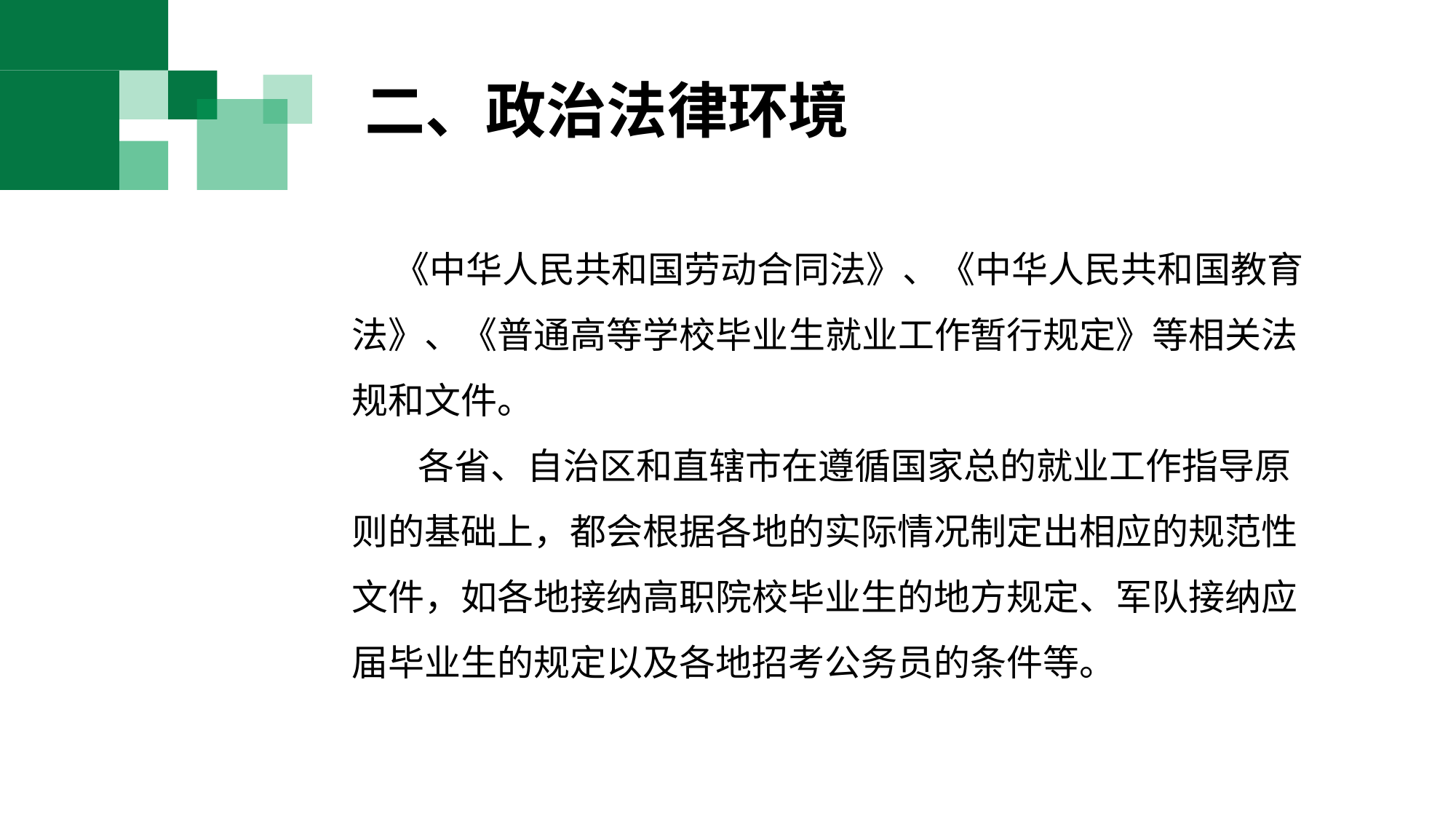

二、政治法律环境
    《中华人民共和国劳动合同法》、《中华人民共和国教育法》、《普通高等学校毕业生就业工作暂行规定》等相关法规和文件。
       各省、自治区和直辖市在遵循国家总的就业工作指导原则的基础上，都会根据各地的实际情况制定出相应的规范性文件，如各地接纳高职院校毕业生的地方规定、军队接纳应届毕业生的规定以及各地招考公务员的条件等。